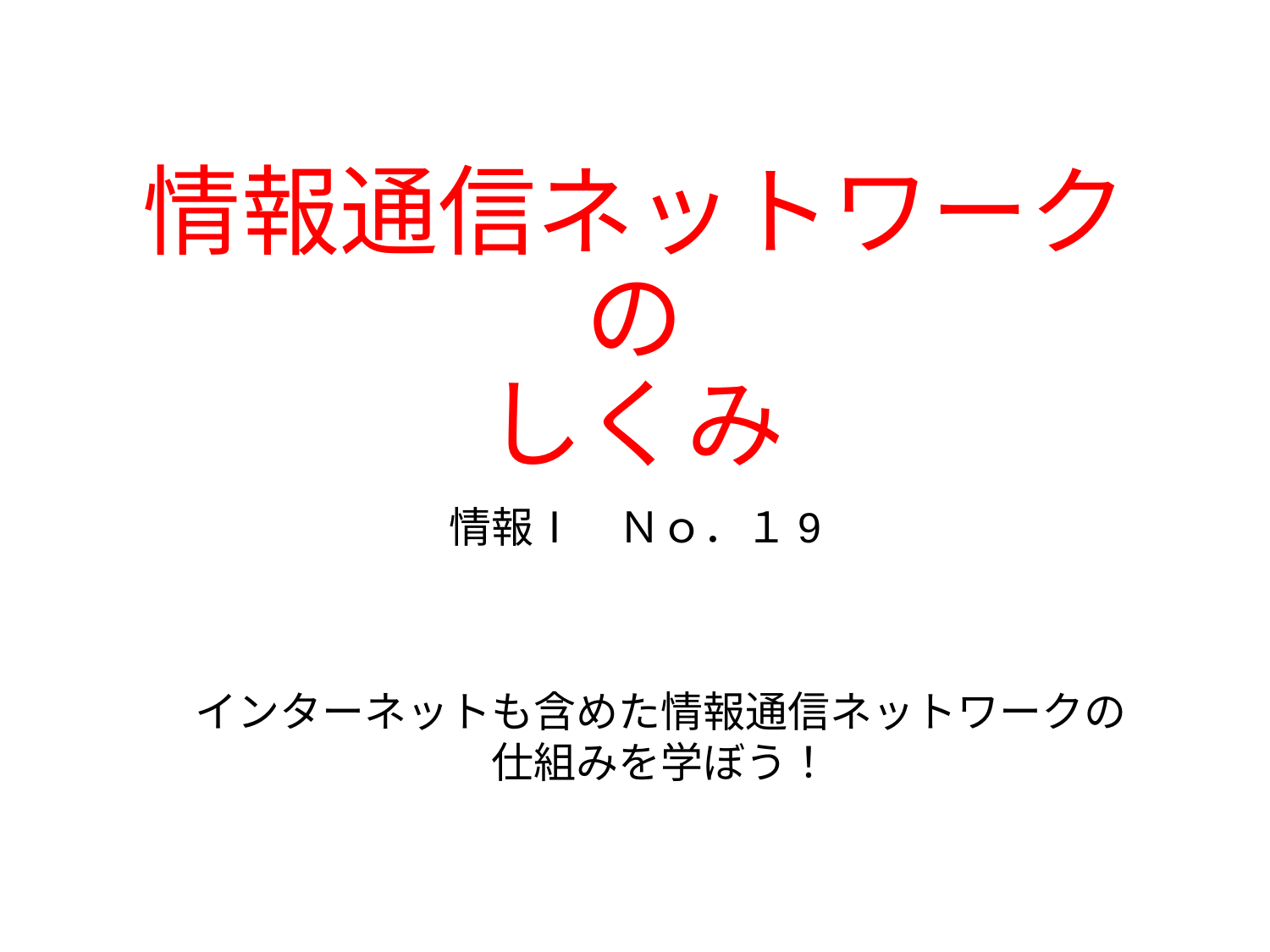

# 情報通信ネットワークの しくみ
情報Ⅰ　Ｎｏ．１9
インターネットも含めた情報通信ネットワークの
仕組みを学ぼう！